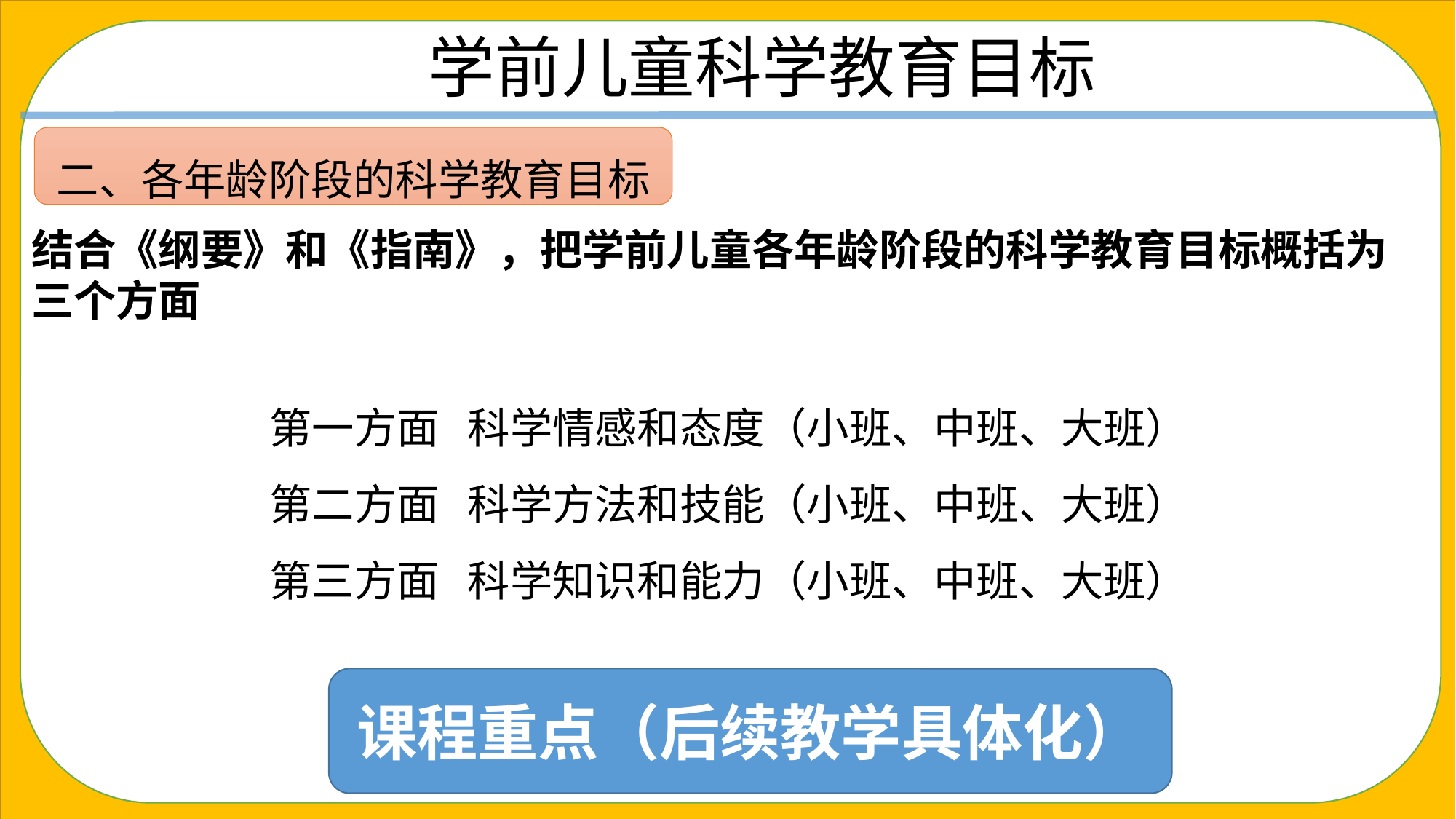

学前儿童科学教育目标

结合《纲要》和《指南》，把学前儿童各年龄阶段的科学教育目标概括为三个方面

第一方面   科学情感和态度（小班、中班、大班）
第二方面   科学方法和技能（小班、中班、大班）
第三方面   科学知识和能力（小班、中班、大班）

二、各年龄阶段的科学教育目标
课程重点（后续教学具体化）